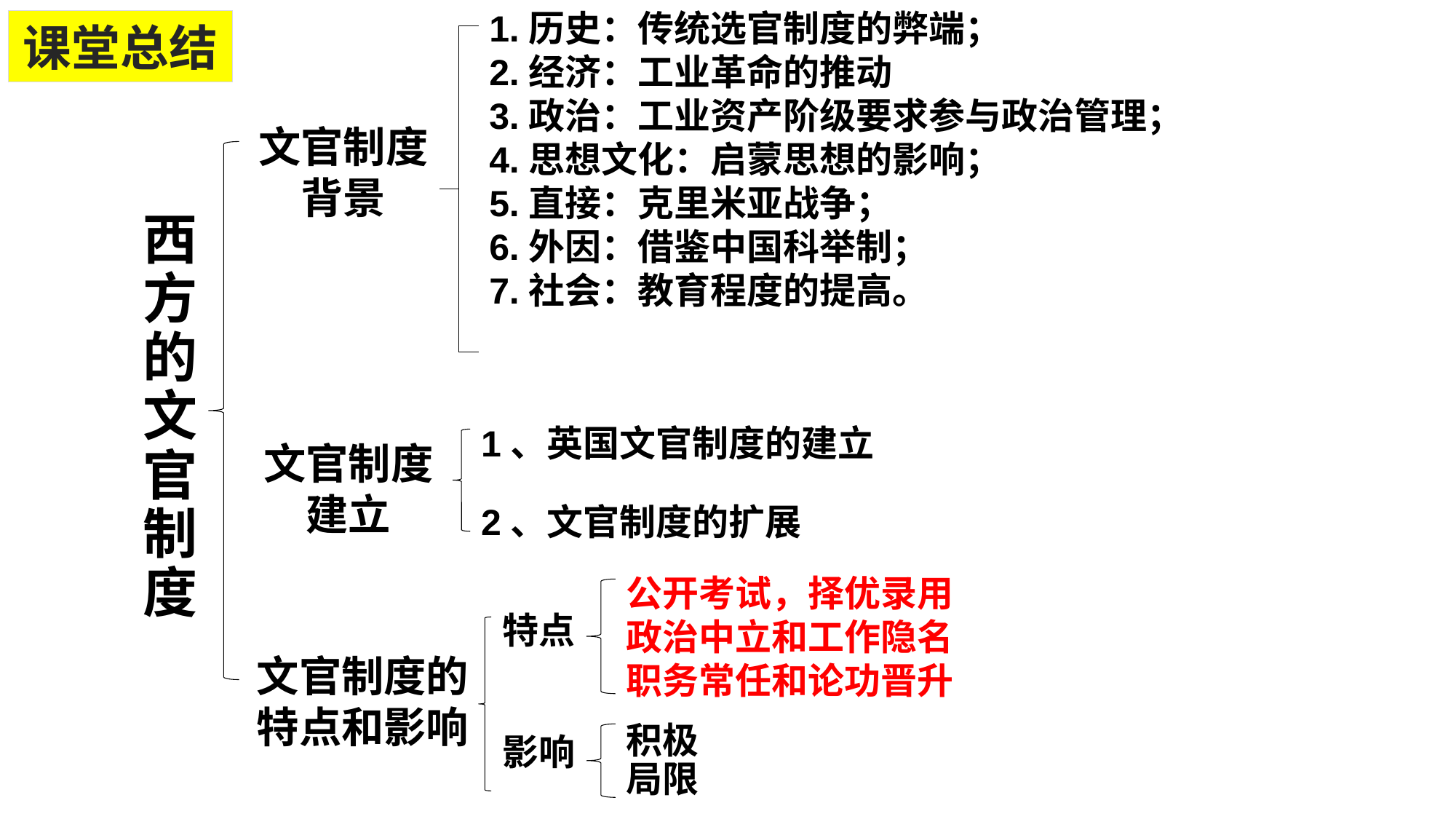

1.历史：传统选官制度的弊端；
2.经济：工业革命的推动
3.政治：工业资产阶级要求参与政治管理；
4.思想文化：启蒙思想的影响；
5.直接：克里米亚战争；
6.外因：借鉴中国科举制；
7.社会：教育程度的提高。

1、英国文官制度的建立

2、文官制度的扩展
公开考试，择优录用
政治中立和工作隐名
职务常任和论功晋升

特点
积极
局限
影响

课堂总结

文官制度背景

西方的文官制度

文官制度建立

文官制度的特点和影响